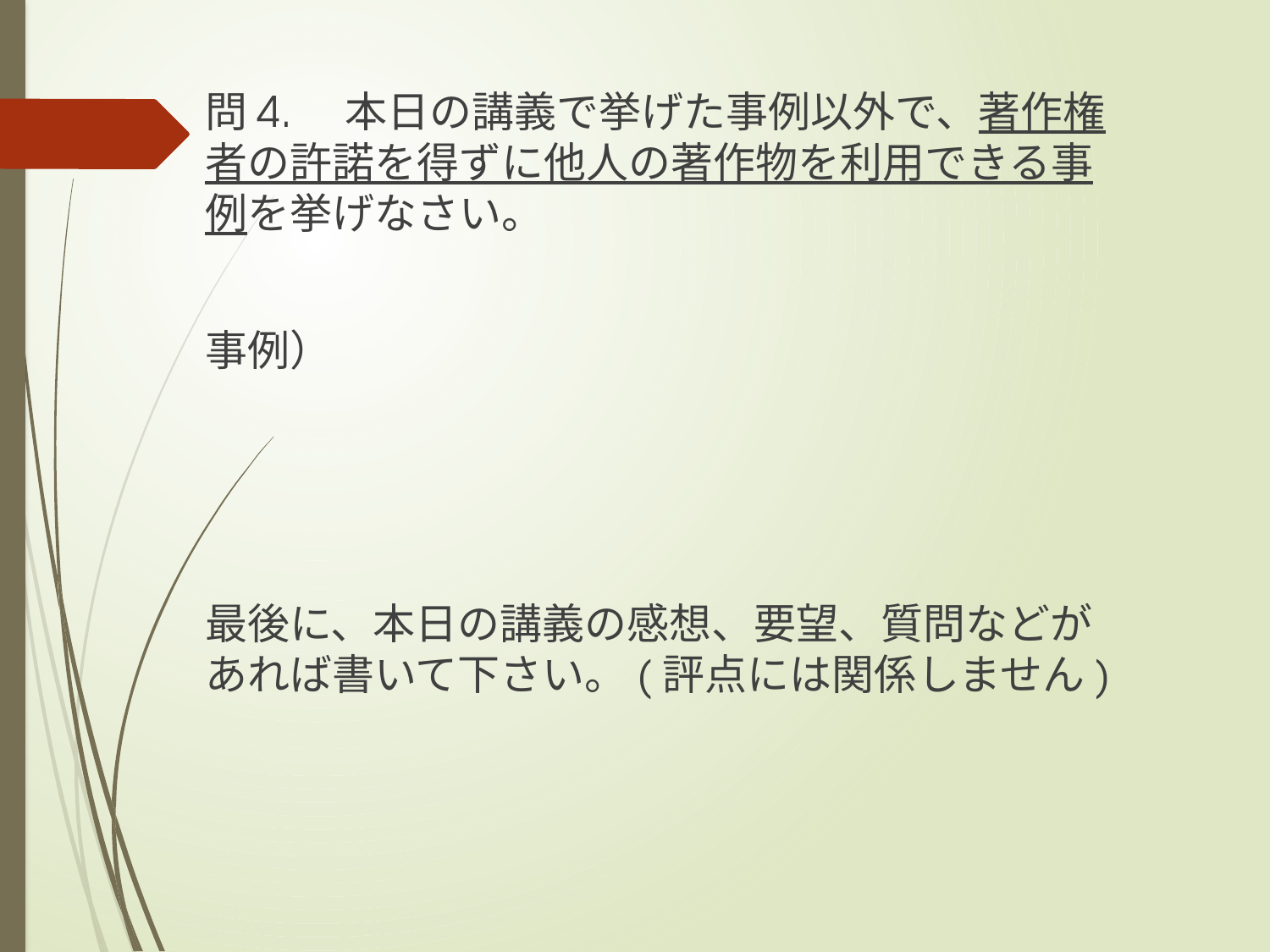

問4.　本日の講義で挙げた事例以外で、著作権者の許諾を得ずに他人の著作物を利用できる事例を挙げなさい。

事例）

最後に、本日の講義の感想、要望、質問などがあれば書いて下さい。(評点には関係しません)